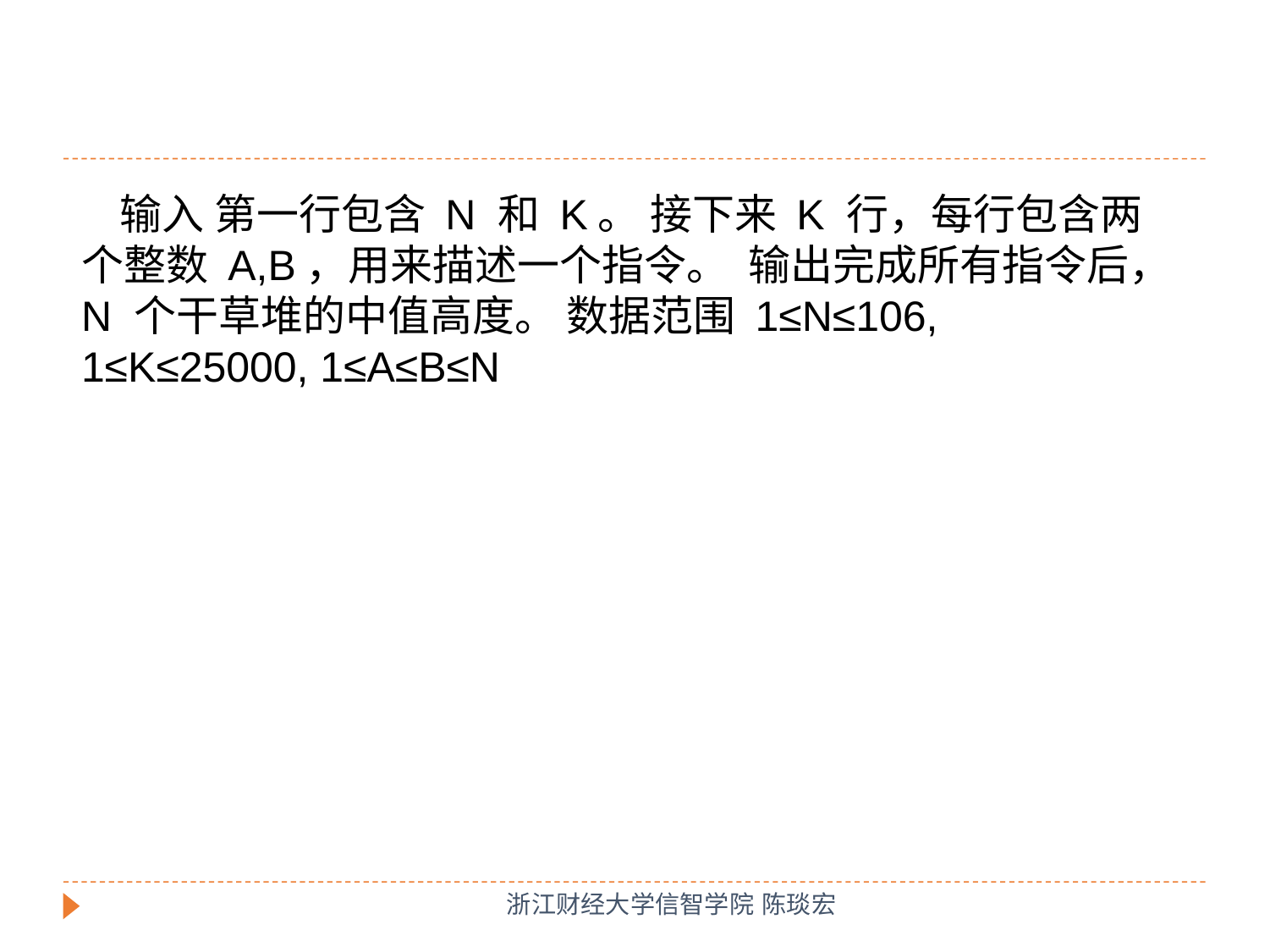

输入 第一行包含 N 和 K。 接下来 K 行，每行包含两个整数 A,B，用来描述一个指令。  输出完成所有指令后，N 个干草堆的中值高度。 数据范围 1≤N≤106, 1≤K≤25000, 1≤A≤B≤N
浙江财经大学信智学院 陈琰宏
128